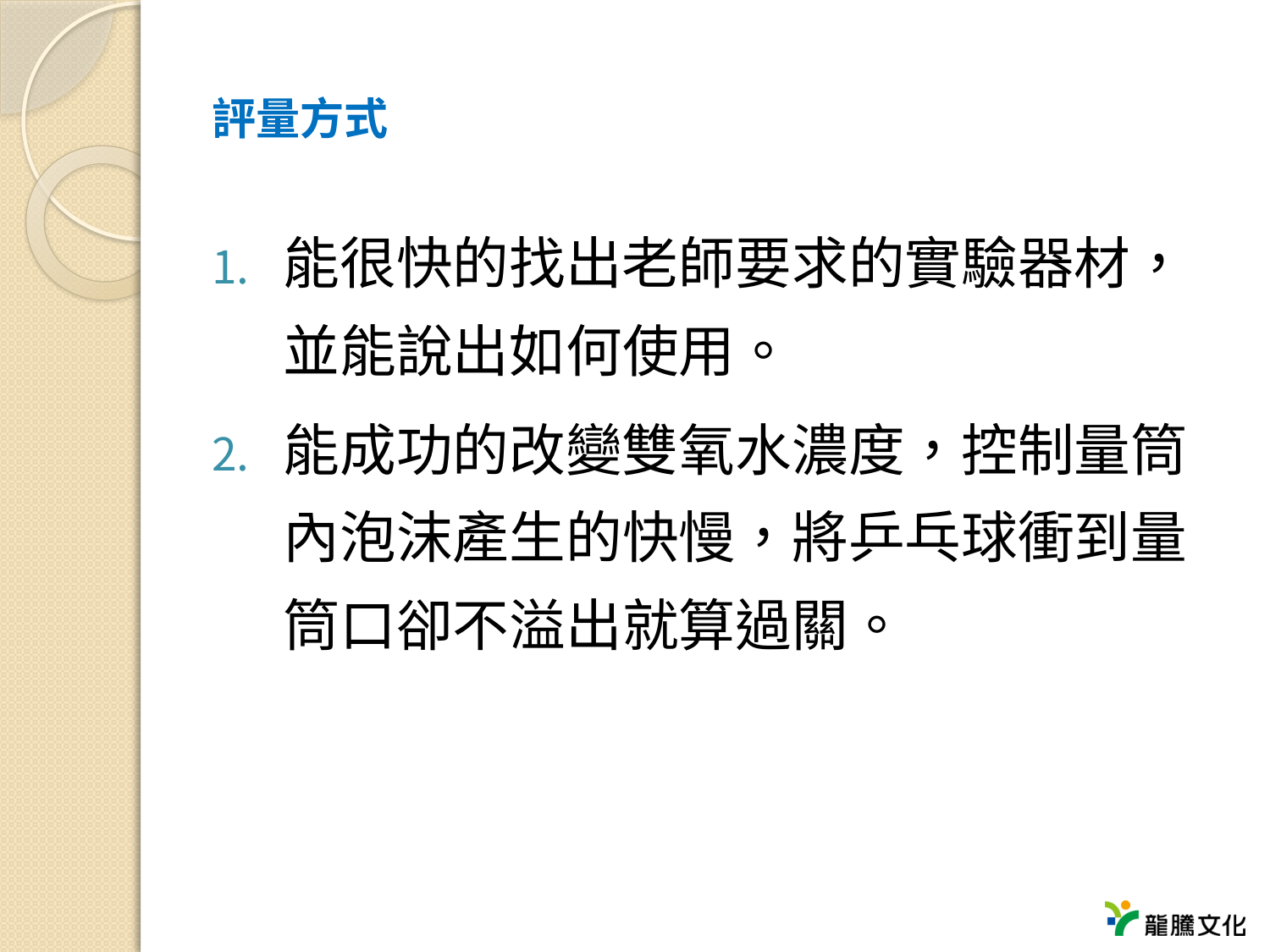

# 評量方式
能很快的找出老師要求的實驗器材，並能說出如何使用。
能成功的改變雙氧水濃度，控制量筒   內泡沫產生的快慢，將乒乓球衝到量   筒口卻不溢出就算過關。